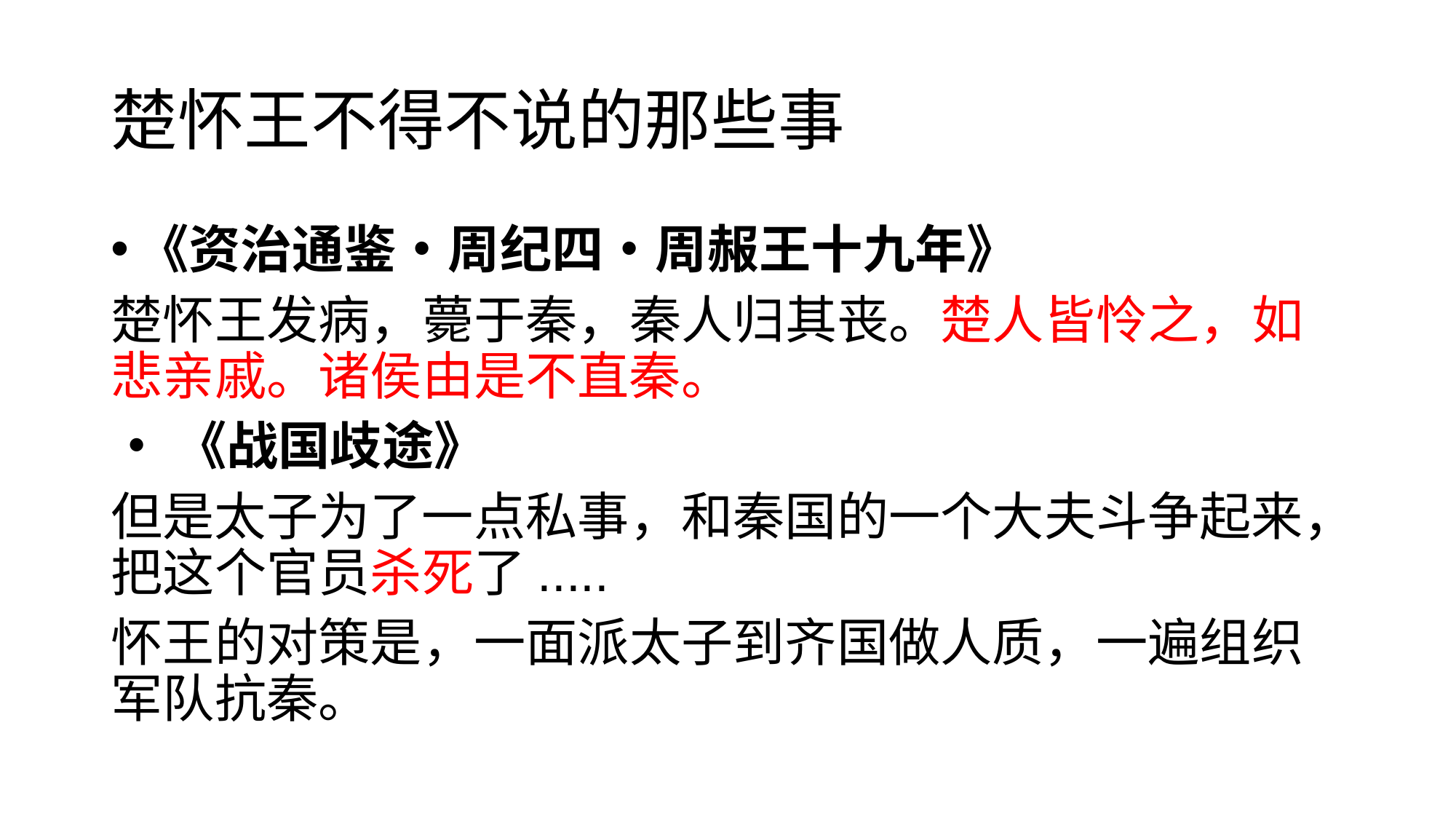

# 楚怀王不得不说的那些事
《资治通鉴•周纪四•周赧王十九年》
楚怀王发病，薨于秦，秦人归其丧。楚人皆怜之，如悲亲戚。诸侯由是不直秦。
•《战国歧途》
但是太子为了一点私事，和秦国的一个大夫斗争起来，把这个官员杀死了.....
怀王的对策是，一面派太子到齐国做人质，一遍组织军队抗秦。